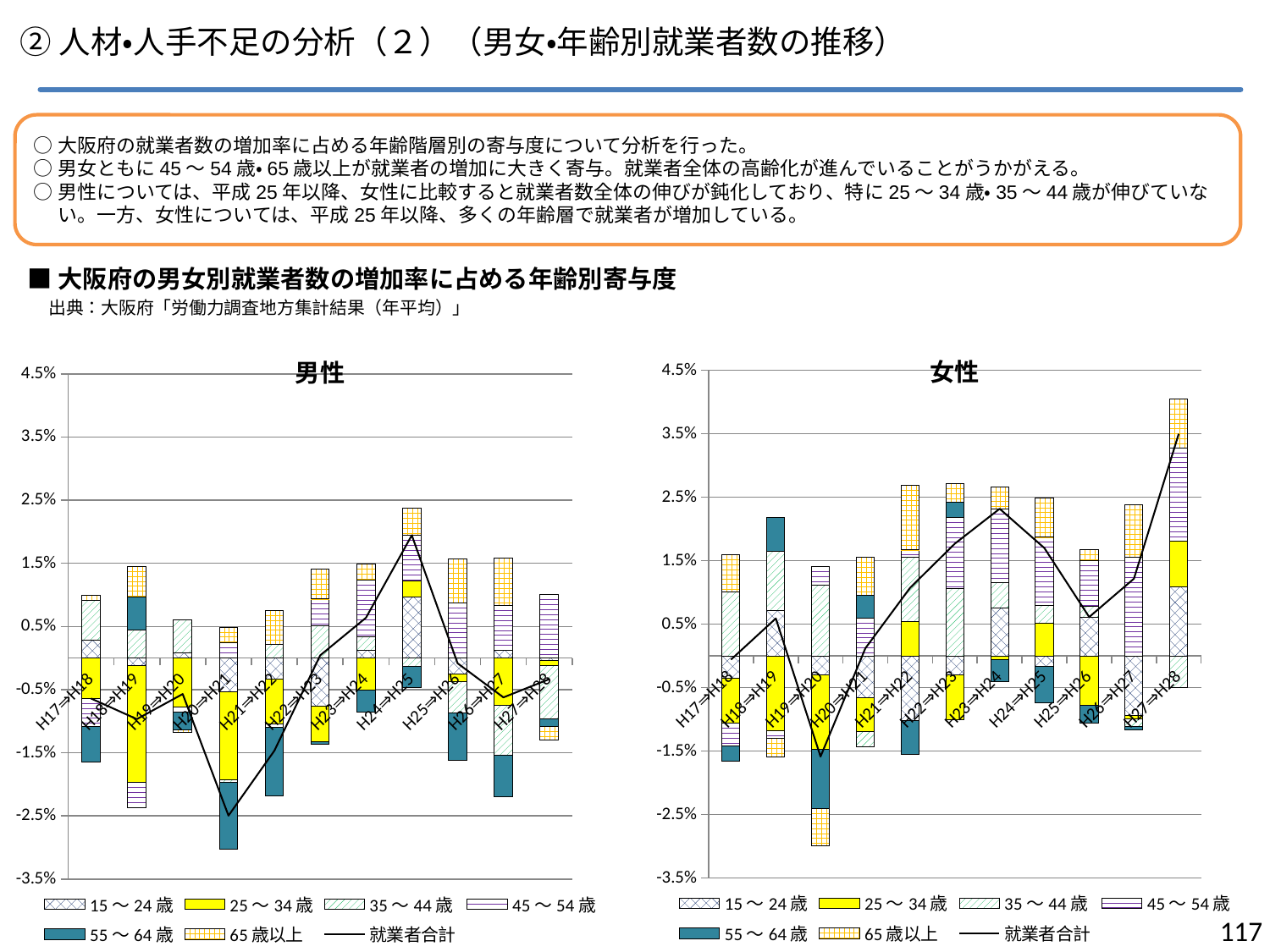

②人材・人手不足の分析（２）（男女・年齢別就業者数の推移）
○大阪府の就業者数の増加率に占める年齢階層別の寄与度について分析を行った。
○男女ともに45～54歳・65歳以上が就業者の増加に大きく寄与。就業者全体の高齢化が進んでいることがうかがえる。
○男性については、平成25年以降、女性に比較すると就業者数全体の伸びが鈍化しており、特に25～34歳・35～44歳が伸びていない。一方、女性については、平成25年以降、多くの年齢層で就業者が増加している。
■大阪府の男女別就業者数の増加率に占める年齢別寄与度
　出典：大阪府「労働力調査地方集計結果（年平均）」

### Chart: 女性

| Category | 15～24歳 | 25～34歳 | 35～44歳 | 45～54歳 | 55～64歳 | 65歳以上 | 就業者合計 |
|---|---|---|---|---|---|---|---|
| H17⇒H18 | -0.003544004725339638 | -0.007088009450679275 | 0.010041346721795623 | -0.003544004725339638 | -0.0023626698168930887 | 0.005906674542232731 | -0.000590667454223273 |
| H18⇒H19 | 0.007092198581560287 | -0.01182033096926716 | 0.009456264775413722 | -0.0011820330969267165 | 0.005319148936170213 | -0.0029550827423167852 | 0.005910165484633581 |
| H19⇒H20 | -0.002937720329024678 | -0.011750881316098723 | 0.01116333725029378 | 0.002937720329024678 | -0.009400705052878976 | -0.005875440658049354 | -0.01586368977673326 |
| H20⇒H21 | -0.006567164179104477 | -0.005373134328358209 | -0.0023880597014925395 | 0.005970149253731351 | 0.003582089552238809 | 0.005970149253731351 | 0.0011940298507462695 |
| H21⇒H22 | -0.010137149672033392 | 0.005366726296958856 | 0.010137149672033392 | 0.0011926058437686361 | -0.005366726296958856 | 0.010137149672033392 | 0.010733452593917718 |
| H22⇒H23 | -0.0029498525073746312 | -0.007079646017699125 | 0.010619469026548672 | 0.0112094395280236 | 0.0023598820058997037 | 0.0029498525073746312 | 0.017699115044247787 |
| H23⇒H24 | 0.007536231884057978 | -0.0005797101449275362 | 0.004057971014492754 | 0.011594202898550725 | -0.0034782608695652193 | 0.0034782608695652193 | 0.023188405797101432 |
| H24⇒H25 | -0.0016997167138810216 | 0.005099150141643063 | 0.002832861189801698 | 0.01076487252124646 | -0.0056657223796034 | 0.0062322946175637425 | 0.016997167138810203 |
| H25⇒H26 | 0.0061281337047353794 | -0.007799442896935937 | 0.001671309192200558 | 0.007242339832869086 | -0.002785515320334262 | 0.001671309192200558 | 0.0061281337047353794 |
| H26⇒H27 | -0.00941306755260245 | -0.000553709856035438 | -0.0011074197120708748 | 0.015503875968992267 | -0.000553709856035438 | 0.008305647840531569 | 0.012181616832779615 |
| H27⇒H28 | 0.010940919037199124 | 0.007111597374179431 | -0.004923413566739606 | 0.01477024070021882 | 0.0 | 0.007658643326039393 | 0.035010940919037205 |

### Chart: 男性

| Category | 15～24歳 | 25～34歳 | 35～44歳 | 45～54歳 | 55～64歳 | 65歳以上 | 就業者合計 |
|---|---|---|---|---|---|---|---|
| H17⇒H18 | 0.002801120448179275 | -0.006402561024409771 | 0.006402561024409771 | -0.004401760704281721 | -0.005602240896358547 | 0.0008003201280512206 | -0.006402561024409771 |
| H18⇒H19 | -0.0012082158679017343 | -0.018525976641159903 | 0.0044301248489730174 | -0.0040273862263391046 | 0.005235602094240849 | 0.004832863471606932 | -0.009665726943213862 |
| H19⇒H20 | 0.000813338755591705 | -0.007726718178121192 | 0.005286701911346081 | -0.000813338755591705 | -0.002846685644570964 | -0.0004066693777958525 | -0.005693371289141931 |
| H20⇒H21 | -0.005316973415132932 | -0.013905930470347648 | -0.0004089979550102251 | 0.0024539877300613546 | -0.01063394683026584 | 0.0024539877300613546 | -0.02494887525562375 |
| H21⇒H22 | -0.0033557046979865806 | -0.007130872483221484 | 0.002097315436241611 | -0.0004194630872483221 | -0.010906040268456386 | 0.005453020134228193 | -0.014681208053691275 |
| H22⇒H23 | -0.007662835249042145 | -0.005534269902085999 | 0.0051085568326947675 | 0.004257130693912308 | -0.00042571306939123075 | 0.004682843763303539 | 0.00042571306939123075 |
| H23⇒H24 | 0.0012765957446808525 | -0.0051063829787234075 | 0.002127659574468085 | 0.008936170212765968 | -0.003404255319148936 | 0.002553191489361705 | 0.00638297872340426 |
| H24⇒H25 | 0.00972515856236787 | 0.002536997885835097 | -0.0012684989429175481 | 0.007188160676532772 | -0.0033826638477801284 | 0.004228329809725163 | 0.01945031712473573 |
| H25⇒H26 | -0.002488593944421406 | -0.001244296972210702 | -0.004977187888842808 | 0.008710078805474905 | -0.007465781833264209 | 0.007051016175860644 | -0.0008295313148071338 |
| H26⇒H27 | 0.0012453300124533 | -0.007471980074719809 | -0.0078870900788709 | 0.007056870070568704 | -0.006641760066417606 | 0.007471980074719809 | -0.0062266500622665 |
| H27⇒H28 | -0.00041771094402673386 | -0.0008354218880534671 | -0.00835421888053467 | 0.010025062656641598 | -0.0012531328320802013 | -0.002088554720133669 | -0.003341687552213869 |
117